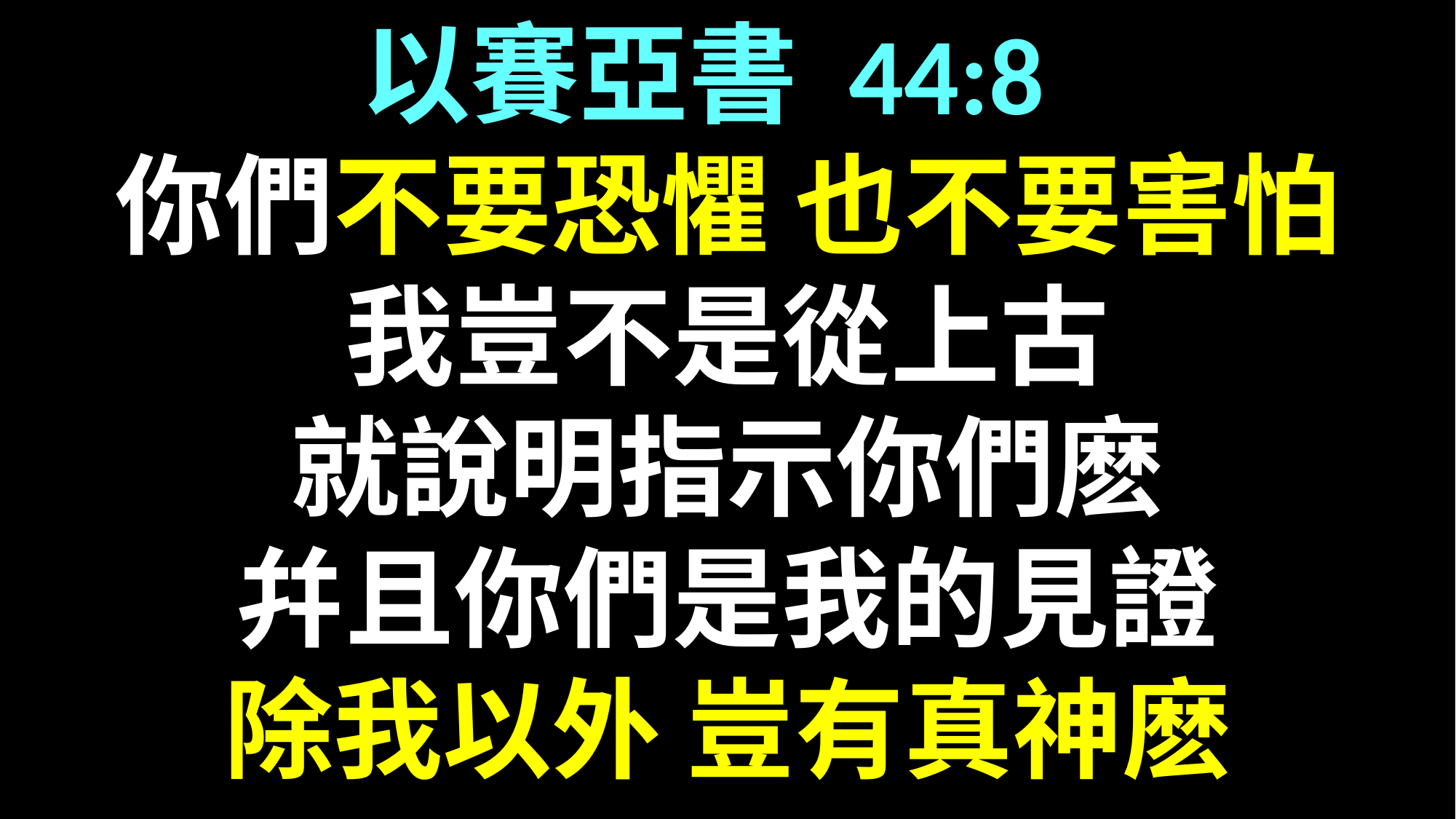

以賽亞書 44:8
你們不要恐懼 也不要害怕
我豈不是從上古
就說明指示你們麽
幷且你們是我的見證
除我以外 豈有真神麽